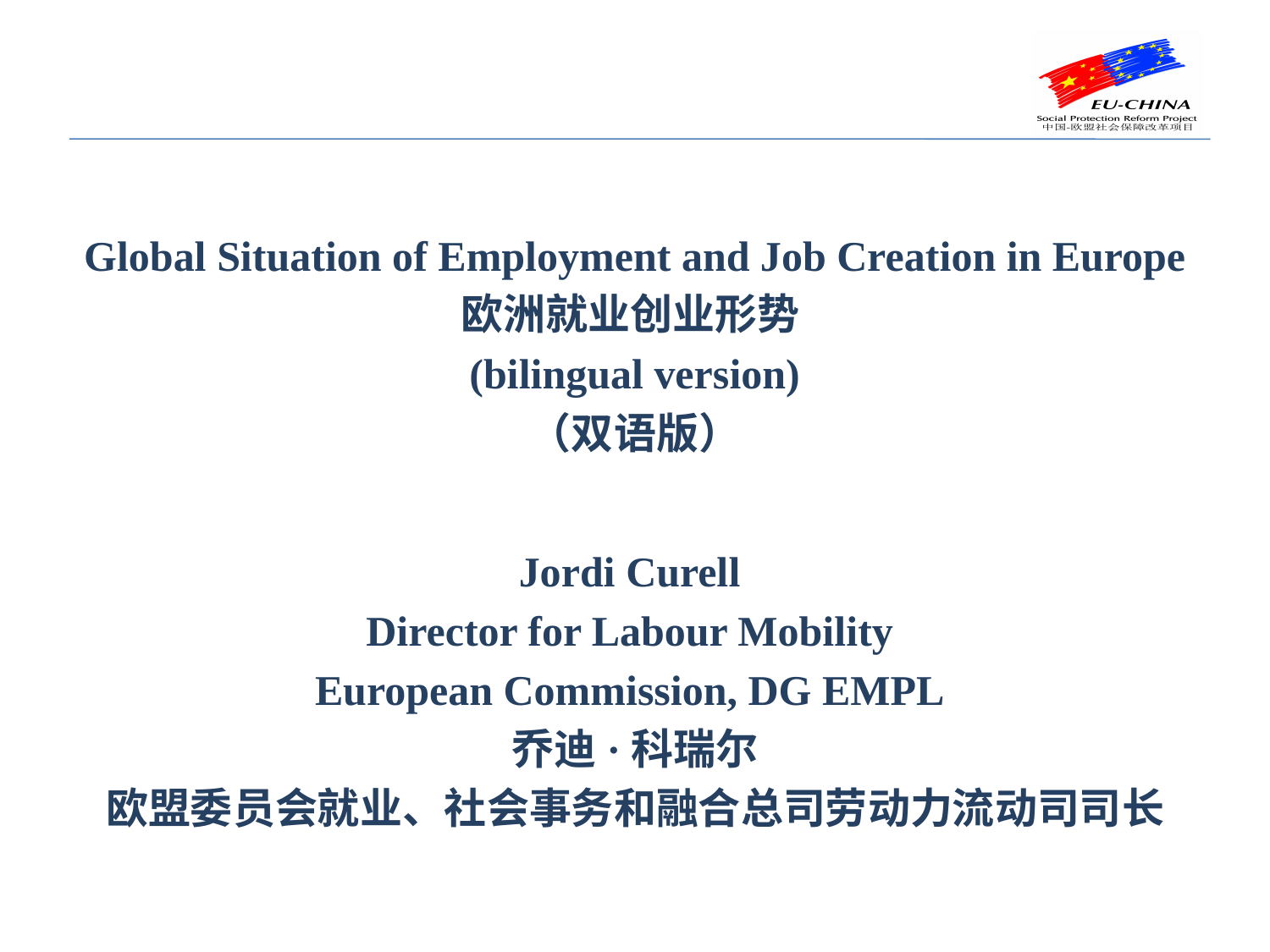

Global Situation of Employment and Job Creation in Europe
欧洲就业创业形势
(bilingual version)
（双语版）

Jordi Curell
Director for Labour Mobility
European Commission, DG EMPL
乔迪·科瑞尔
欧盟委员会就业、社会事务和融合总司劳动力流动司司长